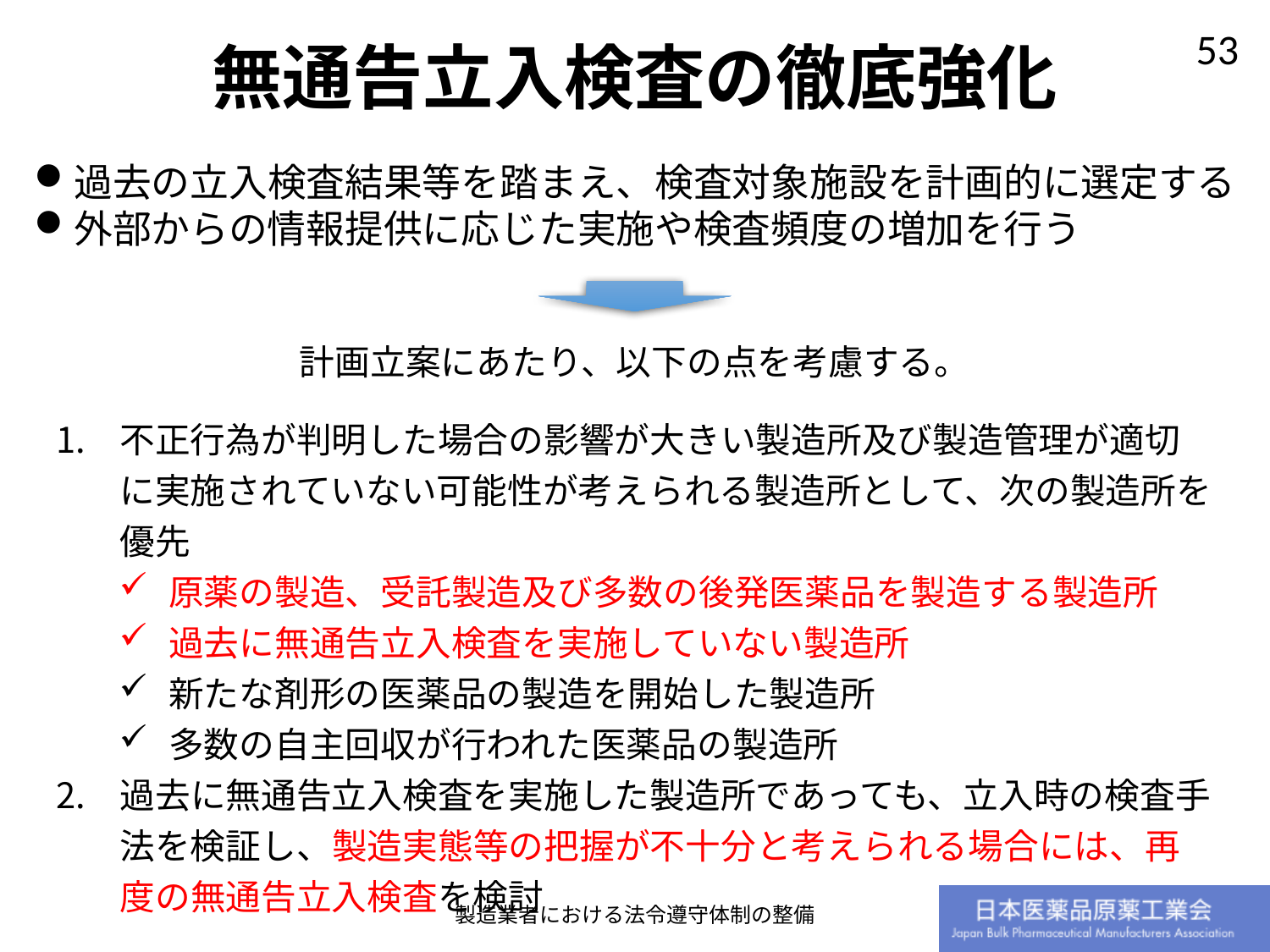

無通告立入検査の徹底強化
過去の立入検査結果等を踏まえ、検査対象施設を計画的に選定する
外部からの情報提供に応じた実施や検査頻度の増加を行う

計画立案にあたり、以下の点を考慮する。
不正行為が判明した場合の影響が大きい製造所及び製造管理が適切に実施されていない可能性が考えられる製造所として、次の製造所を優先
原薬の製造、受託製造及び多数の後発医薬品を製造する製造所
過去に無通告立入検査を実施していない製造所
新たな剤形の医薬品の製造を開始した製造所
多数の自主回収が行われた医薬品の製造所
過去に無通告立入検査を実施した製造所であっても、立入時の検査手法を検証し、製造実態等の把握が不十分と考えられる場合には、再度の無通告立入検査を検討
製造業者における法令遵守体制の整備